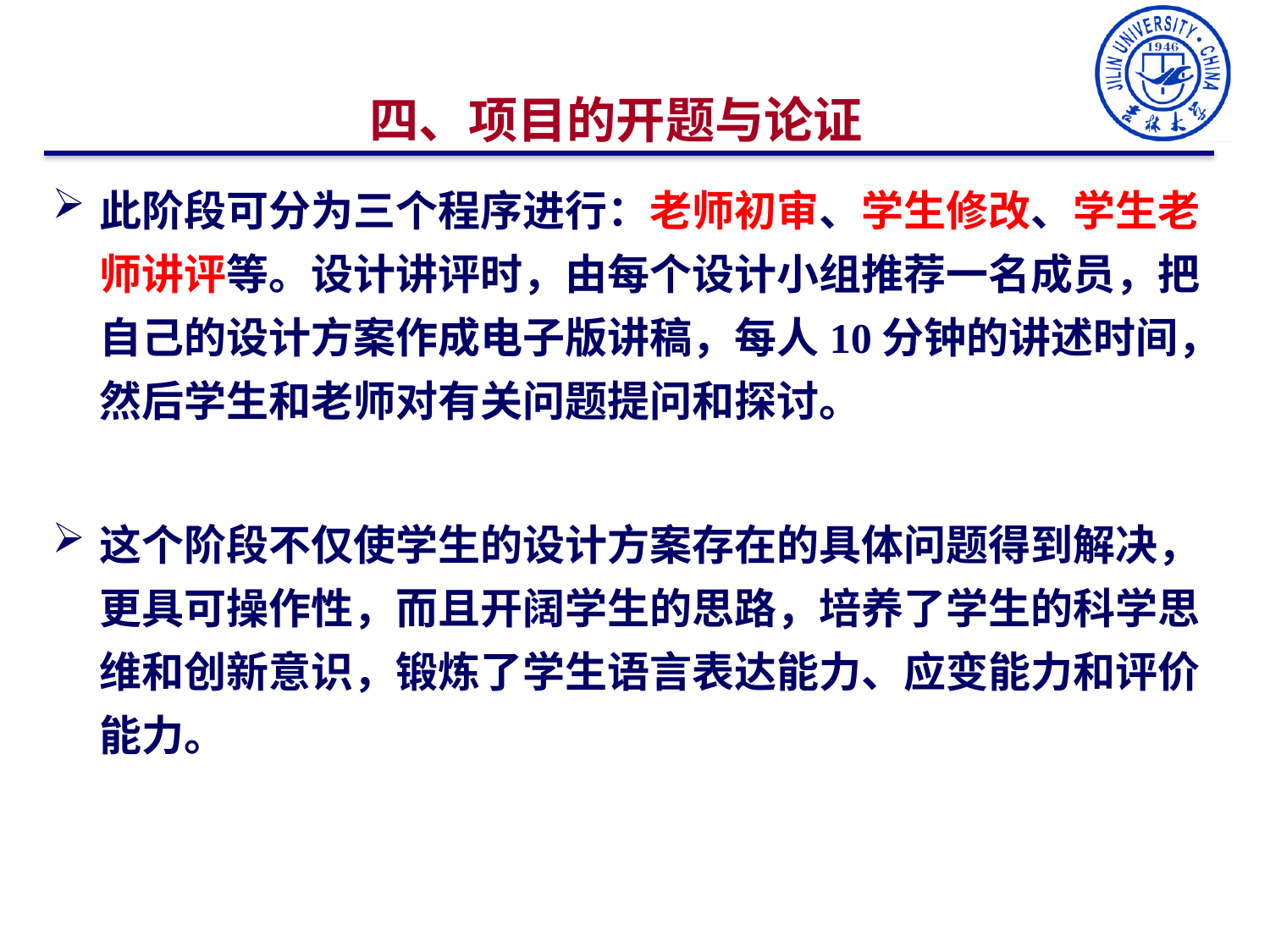

四、项目的开题与论证
此阶段可分为三个程序进行：老师初审、学生修改、学生老师讲评等。设计讲评时，由每个设计小组推荐一名成员，把自己的设计方案作成电子版讲稿，每人10分钟的讲述时间，然后学生和老师对有关问题提问和探讨。

这个阶段不仅使学生的设计方案存在的具体问题得到解决，更具可操作性，而且开阔学生的思路，培养了学生的科学思维和创新意识，锻炼了学生语言表达能力、应变能力和评价能力。